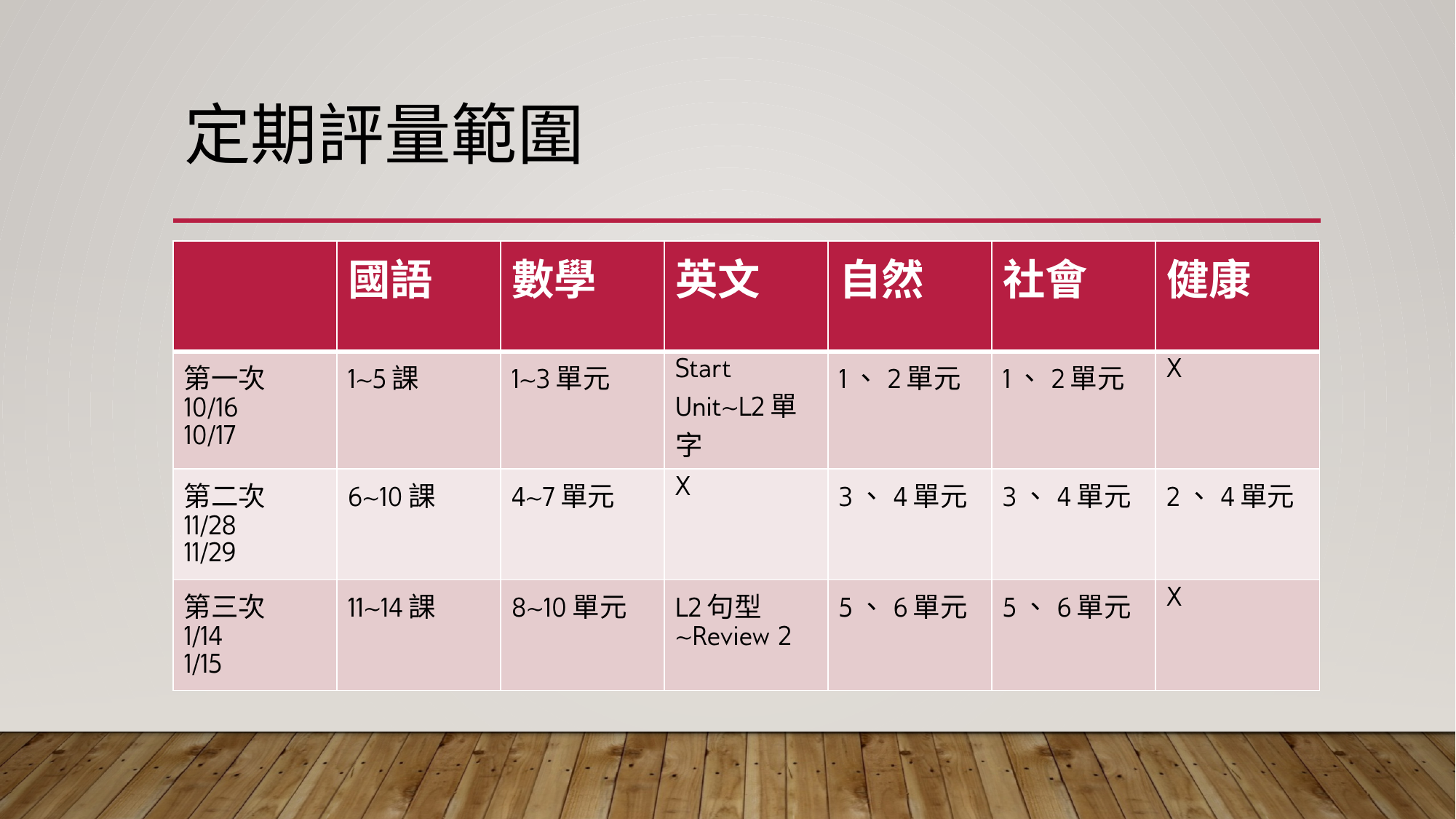

# 定期評量範圍
|  | 國語 | 數學 | 英文 | 自然 | 社會 | 健康 |
| --- | --- | --- | --- | --- | --- | --- |
| 第一次 10/16 10/17 | 1~5課 | 1~3單元 | Start Unit~L2單字 | 1、2單元 | 1、2單元 | X |
| 第二次 11/28 11/29 | 6~10課 | 4~7單元 | X | 3、4單元 | 3、4單元 | 2、4單元 |
| 第三次 1/14 1/15 | 11~14課 | 8~10單元 | L2句型~Review 2 | 5、6單元 | 5、6單元 | X |